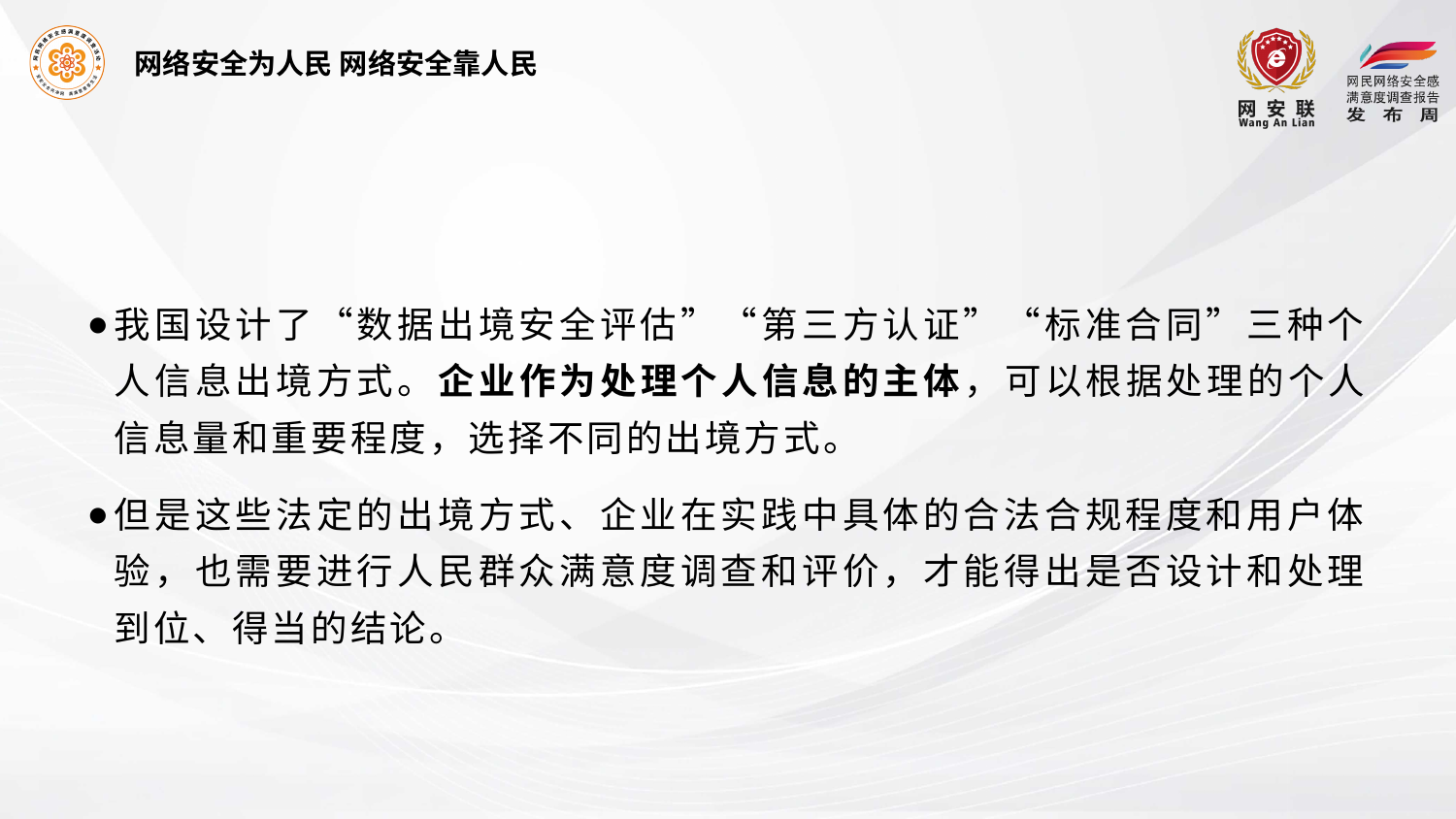

#
我国设计了“数据出境安全评估”“第三方认证”“标准合同”三种个人信息出境方式。企业作为处理个人信息的主体，可以根据处理的个人信息量和重要程度，选择不同的出境方式。
但是这些法定的出境方式、企业在实践中具体的合法合规程度和用户体验，也需要进行人民群众满意度调查和评价，才能得出是否设计和处理到位、得当的结论。